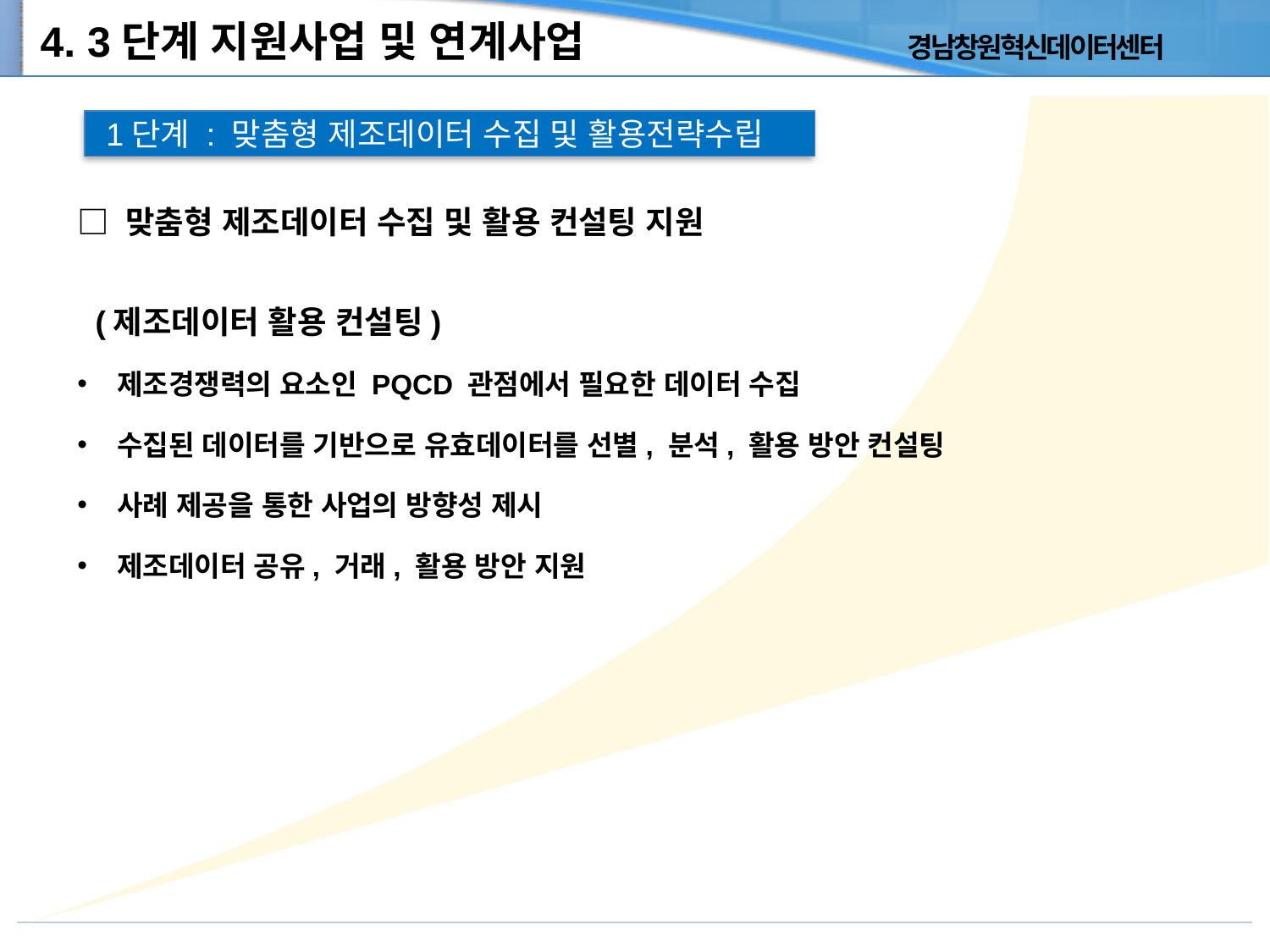

4. 3단계 지원사업 및 연계사업

 1단계 : 맞춤형 제조데이터 수집 및 활용전략수립
□ 맞춤형 제조데이터 수집 및 활용 컨설팅 지원

  (제조데이터 활용 컨설팅)
제조경쟁력의 요소인 PQCD 관점에서 필요한 데이터 수집
수집된 데이터를 기반으로 유효데이터를 선별, 분석, 활용 방안 컨설팅
사례 제공을 통한 사업의 방향성 제시
제조데이터 공유, 거래, 활용 방안 지원